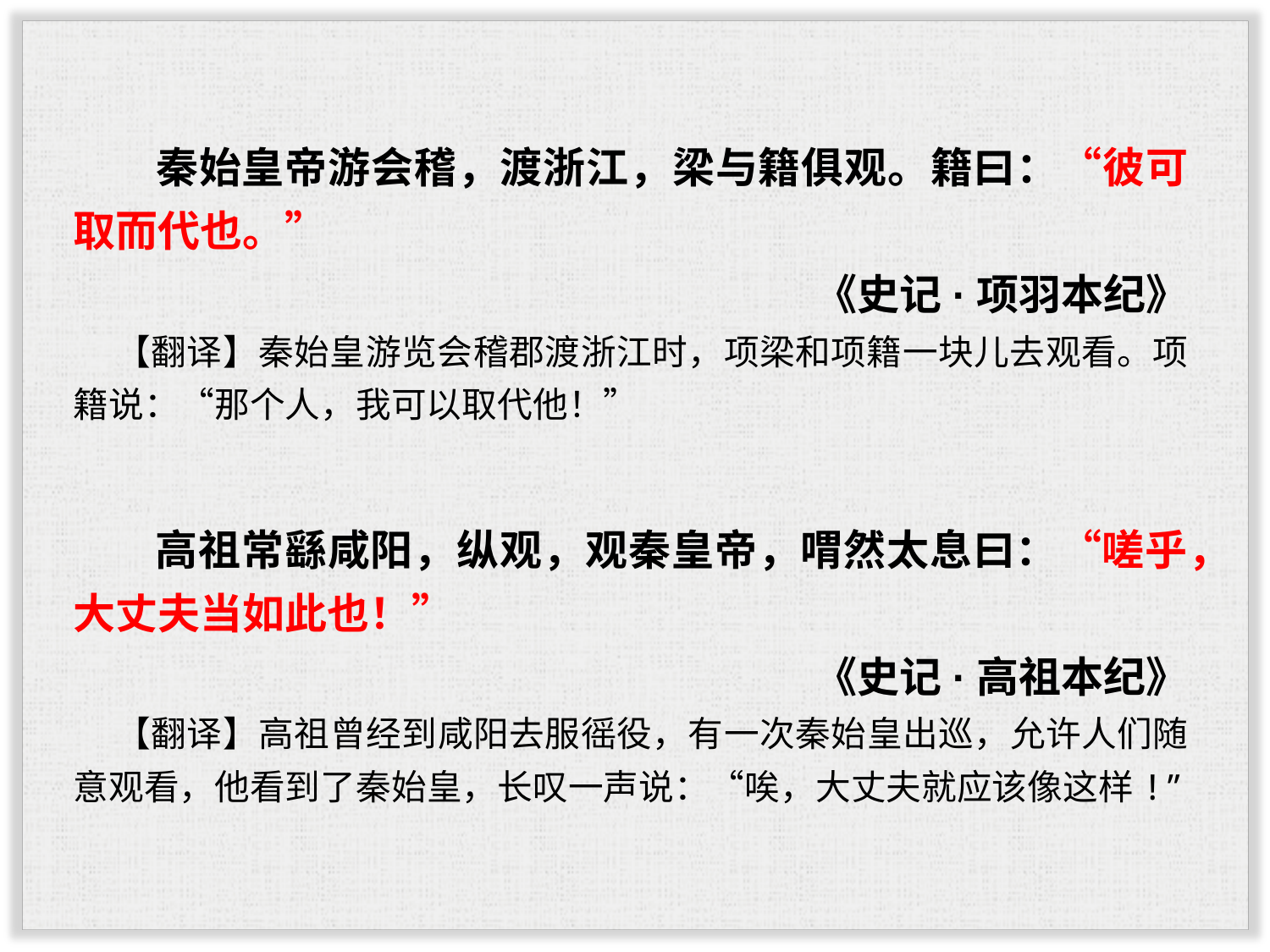

秦始皇帝游会稽，渡浙江，梁与籍俱观。籍曰：“彼可取而代也。”
《史记·项羽本纪》
【翻译】秦始皇游览会稽郡渡浙江时，项梁和项籍一块儿去观看。项籍说：“那个人，我可以取代他！”
       高祖常繇咸阳，纵观，观秦皇帝，喟然太息曰：“嗟乎，大丈夫当如此也！”
《史记·高祖本纪》
【翻译】高祖曾经到咸阳去服徭役，有一次秦始皇出巡，允许人们随意观看，他看到了秦始皇，长叹一声说：“唉，大丈夫就应该像这样!”